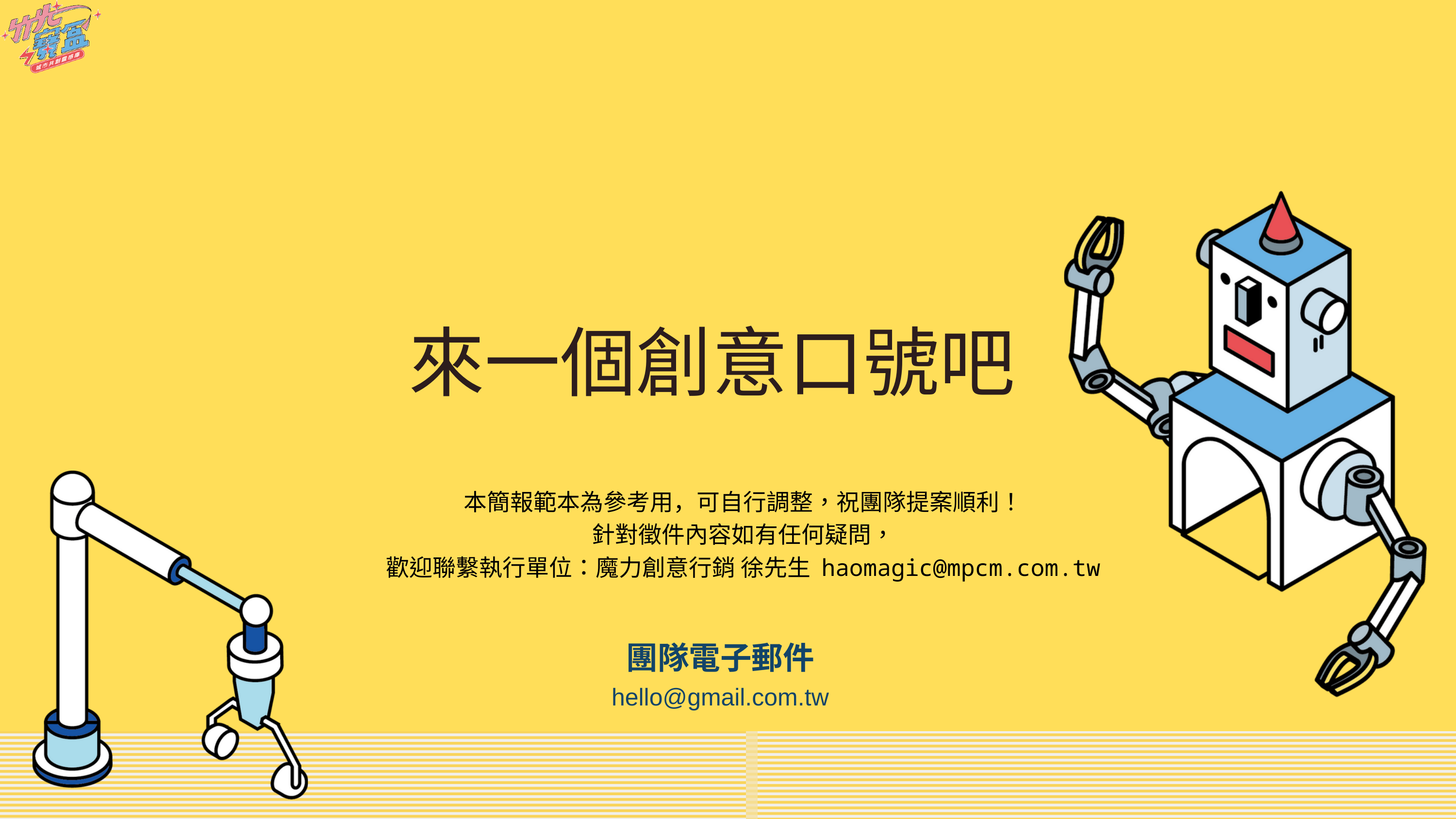

來一個創意口號吧

本簡報範本為參考用，可自行調整，祝團隊提案順利！
針對徵件內容如有任何疑問，
歡迎聯繫執行單位：魔力創意行銷 徐先生 haomagic@mpcm.com.tw
團隊電子郵件
hello@gmail.com.tw